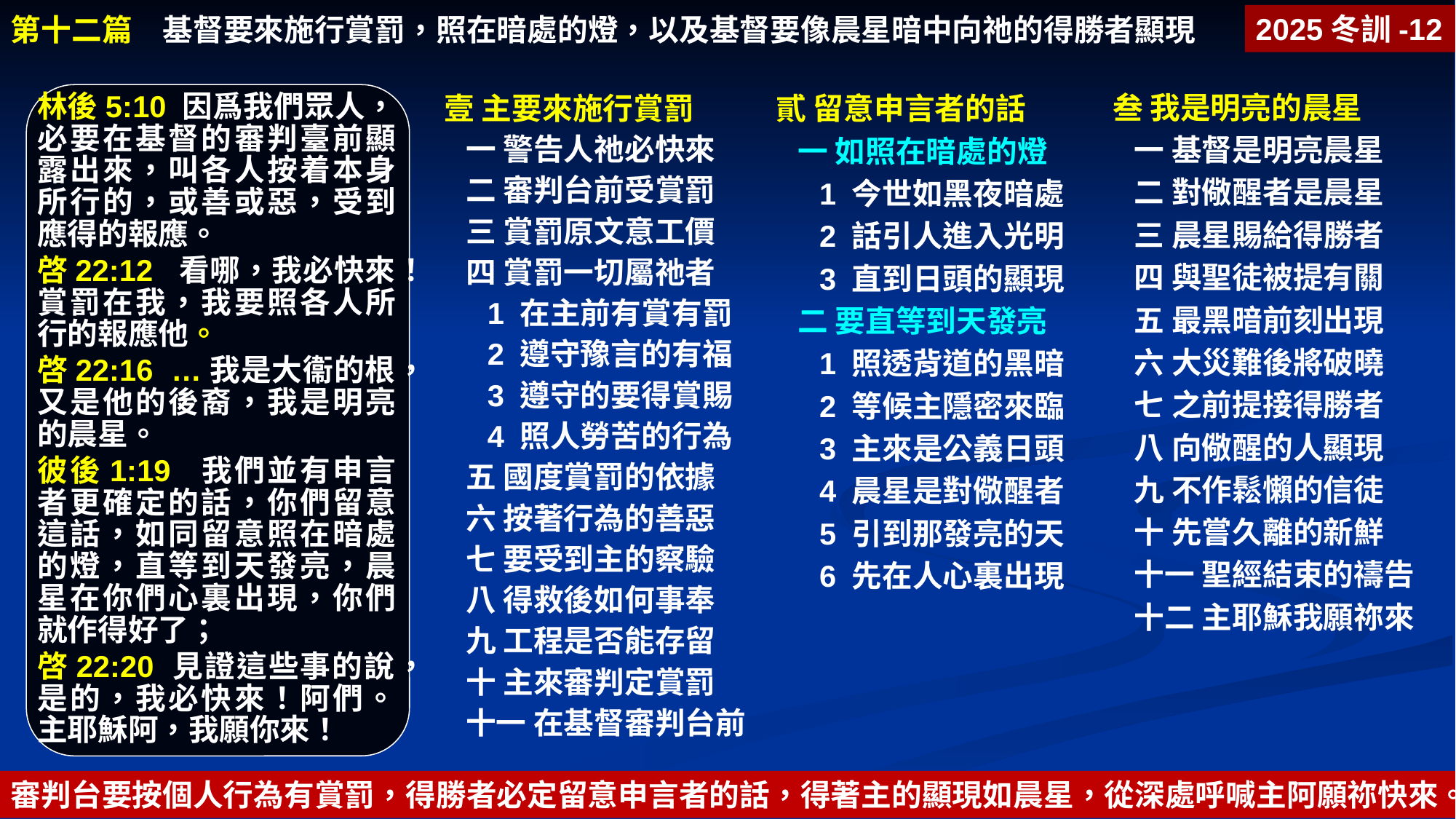

第十二篇　基督要來施行賞罰，照在暗處的燈，以及基督要像晨星暗中向祂的得勝者顯現
2025冬訓-12
叁 我是明亮的晨星
一 基督是明亮晨星
二 對儆醒者是晨星
三 晨星賜給得勝者
四 與聖徒被提有關
五 最黑暗前刻出現
六 大災難後將破曉
七 之前提接得勝者
八 向儆醒的人顯現
九 不作鬆懶的信徒
十 先嘗久離的新鮮
十一 聖經結束的禱告
十二 主耶穌我願祢來
壹 主要來施行賞罰
一 警告人祂必快來
二 審判台前受賞罰
三 賞罰原文意工價
四 賞罰一切屬祂者
1 在主前有賞有罰
2 遵守豫言的有福
3 遵守的要得賞賜
4 照人勞苦的行為
五 國度賞罰的依據
六 按著行為的善惡
七 要受到主的察驗
八 得救後如何事奉
九 工程是否能存留
十 主來審判定賞罰
十一 在基督審判台前

貳 留意申言者的話
一 如照在暗處的燈
1 今世如黑夜暗處
2 話引人進入光明
3 直到日頭的顯現
二 要直等到天發亮
1 照透背道的黑暗
2 等候主隱密來臨
3 主來是公義日頭
4 晨星是對儆醒者
5 引到那發亮的天
6 先在人心裏出現

林後5:10 因爲我們眾人，必要在基督的審判臺前顯露出來，叫各人按着本身所行的，或善或惡，受到應得的報應。
啓22:12  看哪，我必快來！賞罰在我，我要照各人所行的報應他。
啓22:16  …我是大衞的根，又是他的後裔，我是明亮的晨星。
彼後1:19  我們並有申言者更確定的話，你們留意這話，如同留意照在暗處的燈，直等到天發亮，晨星在你們心裏出現，你們就作得好了；
啓22:20 見證這些事的說，是的，我必快來！阿們。主耶穌阿，我願你來！
審判台要按個人行為有賞罰，得勝者必定留意申言者的話，得著主的顯現如晨星，從深處呼喊主阿願祢快來。